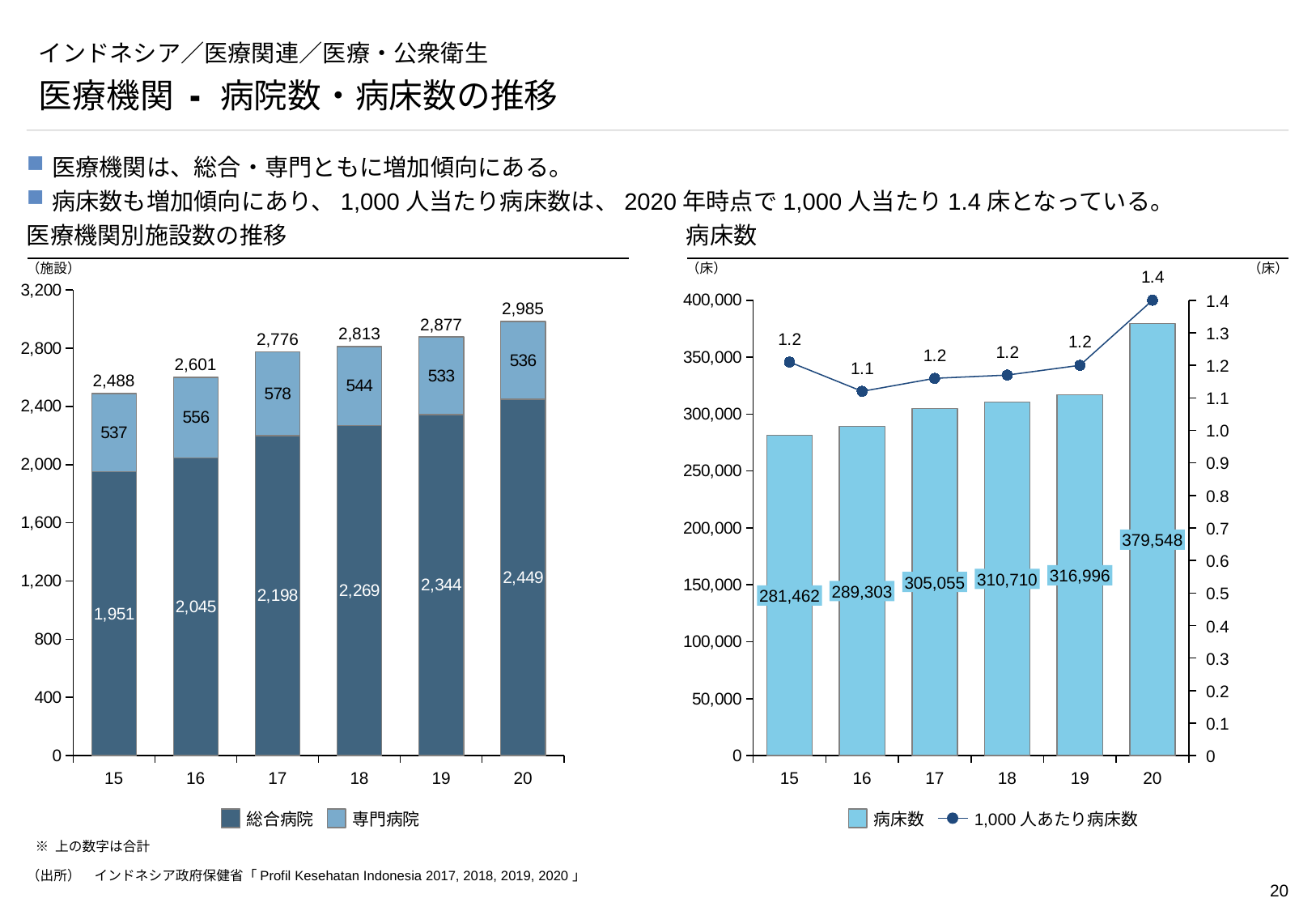

# インドネシア／医療関連／医療・公衆衛生
医療機関 - 病院数・病床数の推移
医療機関は、総合・専門ともに増加傾向にある。
病床数も増加傾向にあり、1,000人当たり病床数は、2020年時点で1,000人当たり1.4床となっている。
医療機関別施設数の推移
病床数
（施設）
（床）
（床）

### Chart

| Category |  |  |
|---|---|---|

### Chart

| Category |  |  |
|---|---|---|
1.4
2,985
2,877
1.3
2,813
2,776
2,601
1.2
2,488
1.1
1.0
0.9
0.8
0.7
379,548
0.6
316,996
310,710
305,055
289,303
0.5
281,462
0.4
0.3
0.2
0.1
0
15
16
17
18
19
20
15
16
17
18
19
20
総合病院
専門病院
病床数
1,000人あたり病床数

※ 上の数字は合計
（出所）　インドネシア政府保健省「Profil Kesehatan Indonesia 2017, 2018, 2019, 2020」